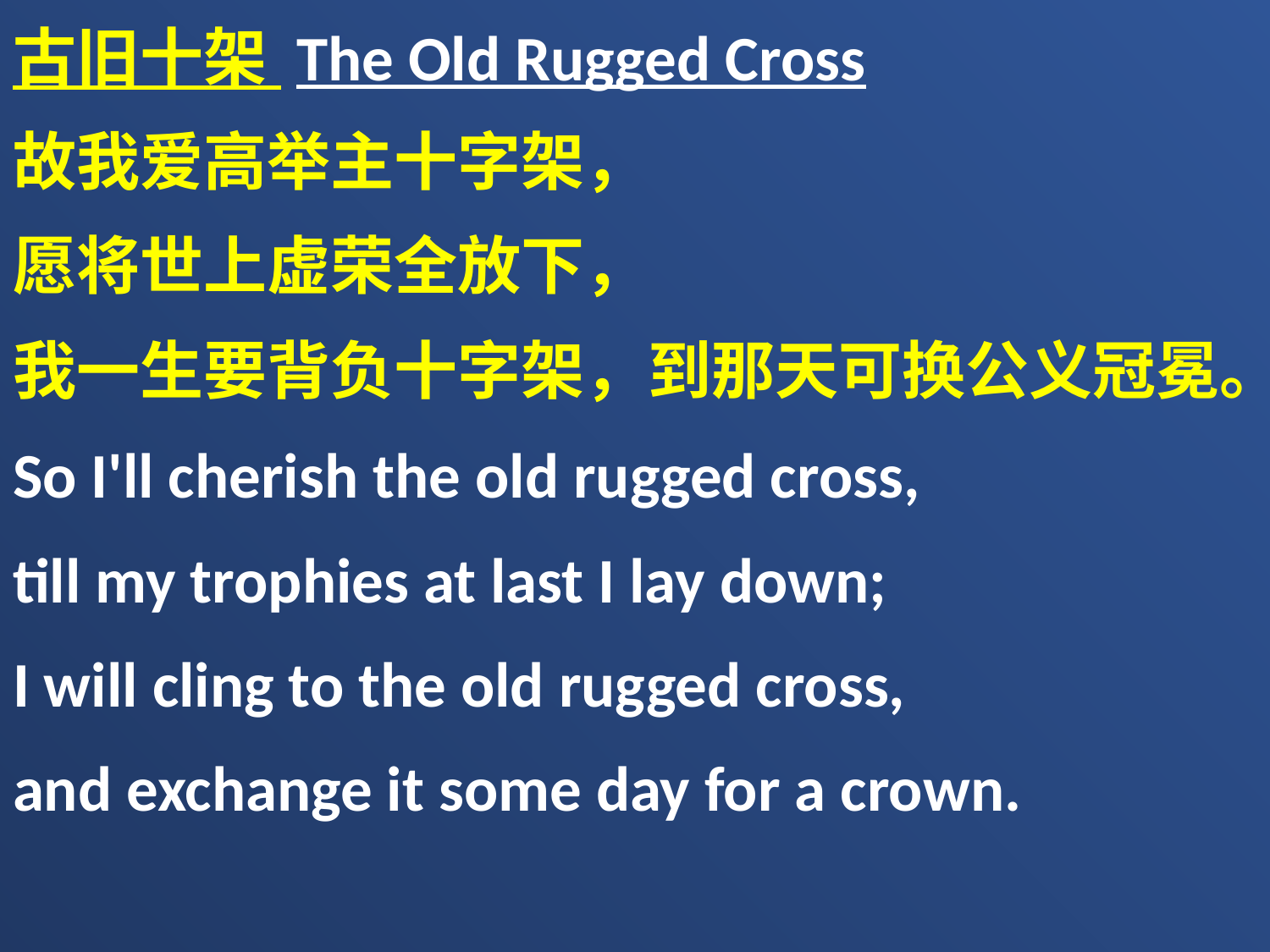

古旧十架 The Old Rugged Cross
故我爱高举主十字架，
愿将世上虚荣全放下，
我一生要背负十字架，到那天可换公义冠冕。
So I'll cherish the old rugged cross,
till my trophies at last I lay down;
I will cling to the old rugged cross,
and exchange it some day for a crown.